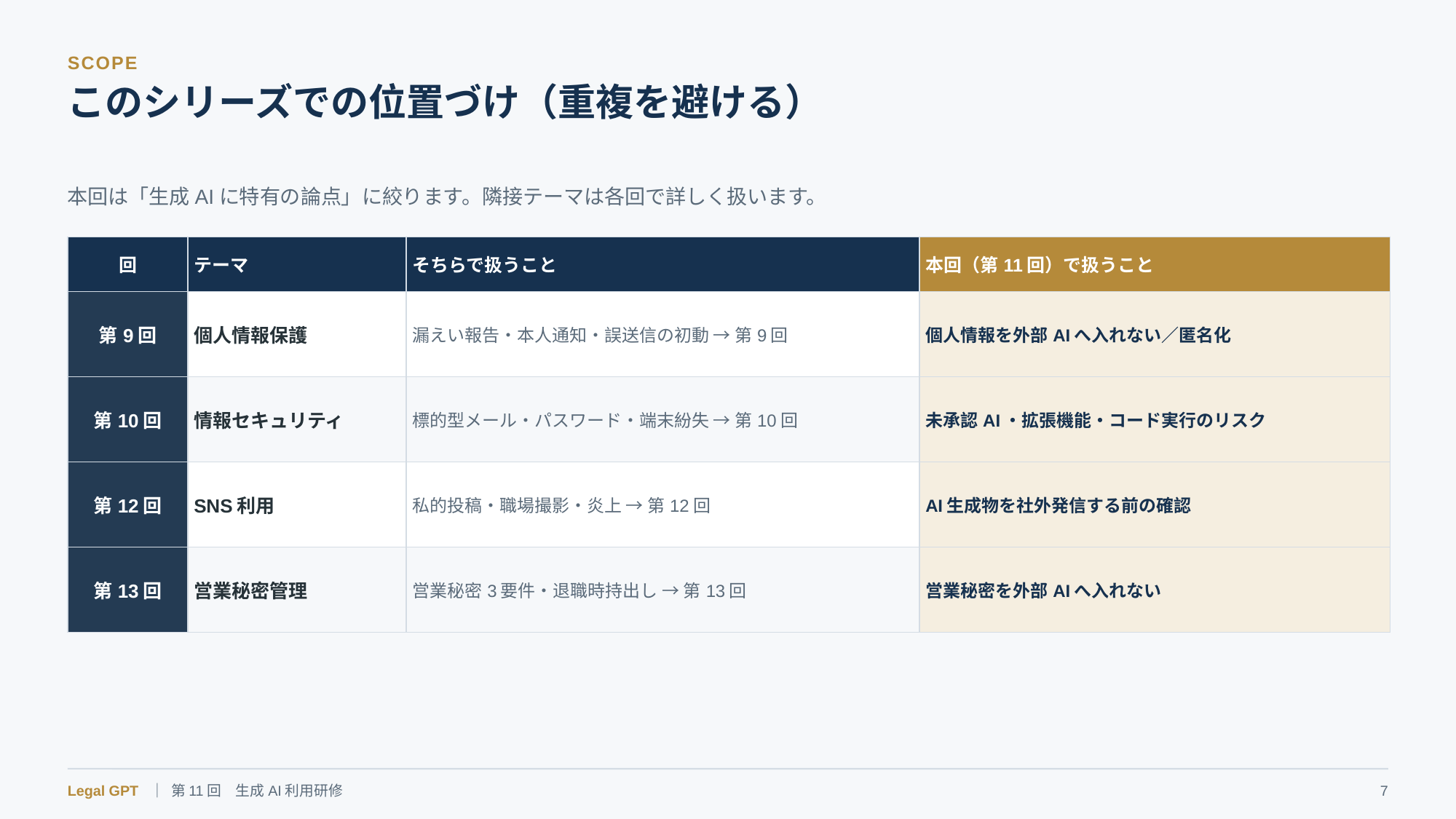

SCOPE
このシリーズでの位置づけ（重複を避ける）
本回は「生成AIに特有の論点」に絞ります。隣接テーマは各回で詳しく扱います。
| 回 | テーマ | そちらで扱うこと | 本回（第11回）で扱うこと |
| --- | --- | --- | --- |
| 第9回 | 個人情報保護 | 漏えい報告・本人通知・誤送信の初動 → 第9回 | 個人情報を外部AIへ入れない／匿名化 |
| 第10回 | 情報セキュリティ | 標的型メール・パスワード・端末紛失 → 第10回 | 未承認AI・拡張機能・コード実行のリスク |
| 第12回 | SNS利用 | 私的投稿・職場撮影・炎上 → 第12回 | AI生成物を社外発信する前の確認 |
| 第13回 | 営業秘密管理 | 営業秘密3要件・退職時持出し → 第13回 | 営業秘密を外部AIへ入れない |

Legal GPT  ｜  第11回　生成AI利用研修
7